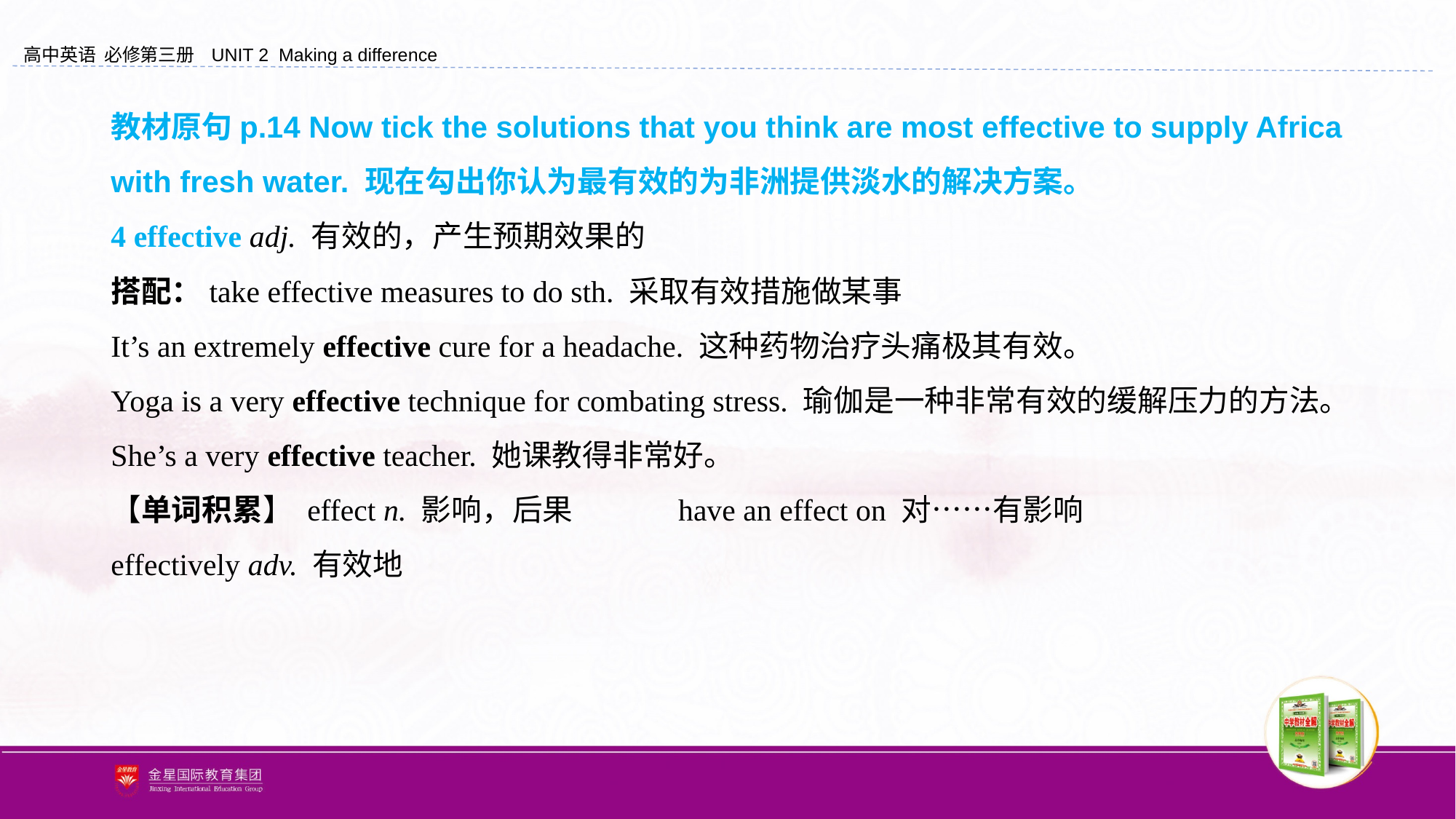

教材原句p.14 Now tick the solutions that you think are most effective to supply Africa with fresh water. 现在勾出你认为最有效的为非洲提供淡水的解决方案。
4 effective adj. 有效的，产生预期效果的
搭配：take effective measures to do sth. 采取有效措施做某事
It’s an extremely effective cure for a headache. 这种药物治疗头痛极其有效。
Yoga is a very effective technique for combating stress. 瑜伽是一种非常有效的缓解压力的方法。
She’s a very effective teacher. 她课教得非常好。
【单词积累】 effect n. 影响，后果 　　　have an effect on 对……有影响
effectively adv. 有效地